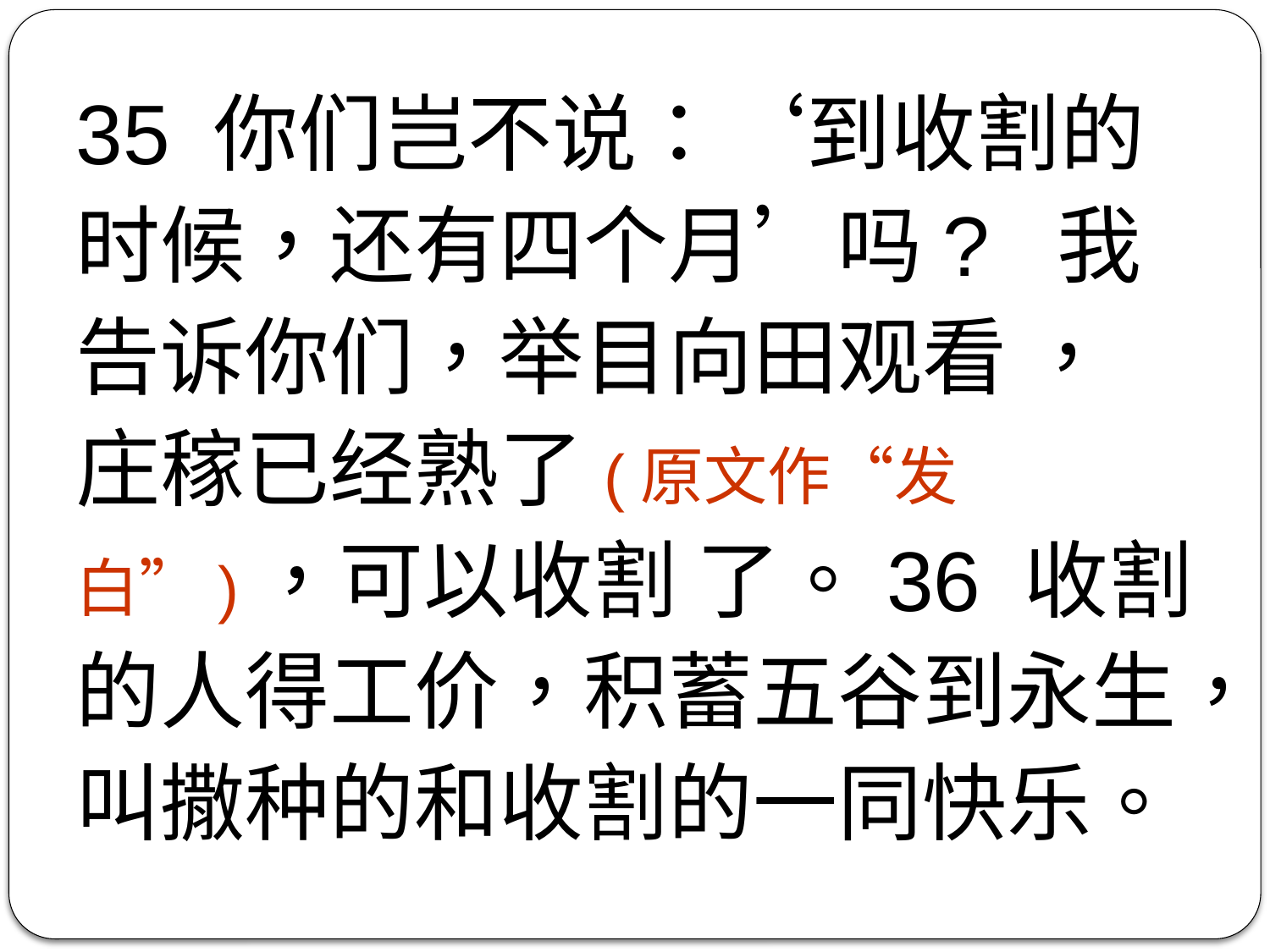

35 你们岂不说：‘到收割的时候，还有四个月’吗?  我告诉你们，举目向田观看 ，庄稼已经熟了(原文作“发白”)，可以收割 了。36 收割的人得工价，积蓄五谷到永生，叫撒种的和收割的一同快乐。